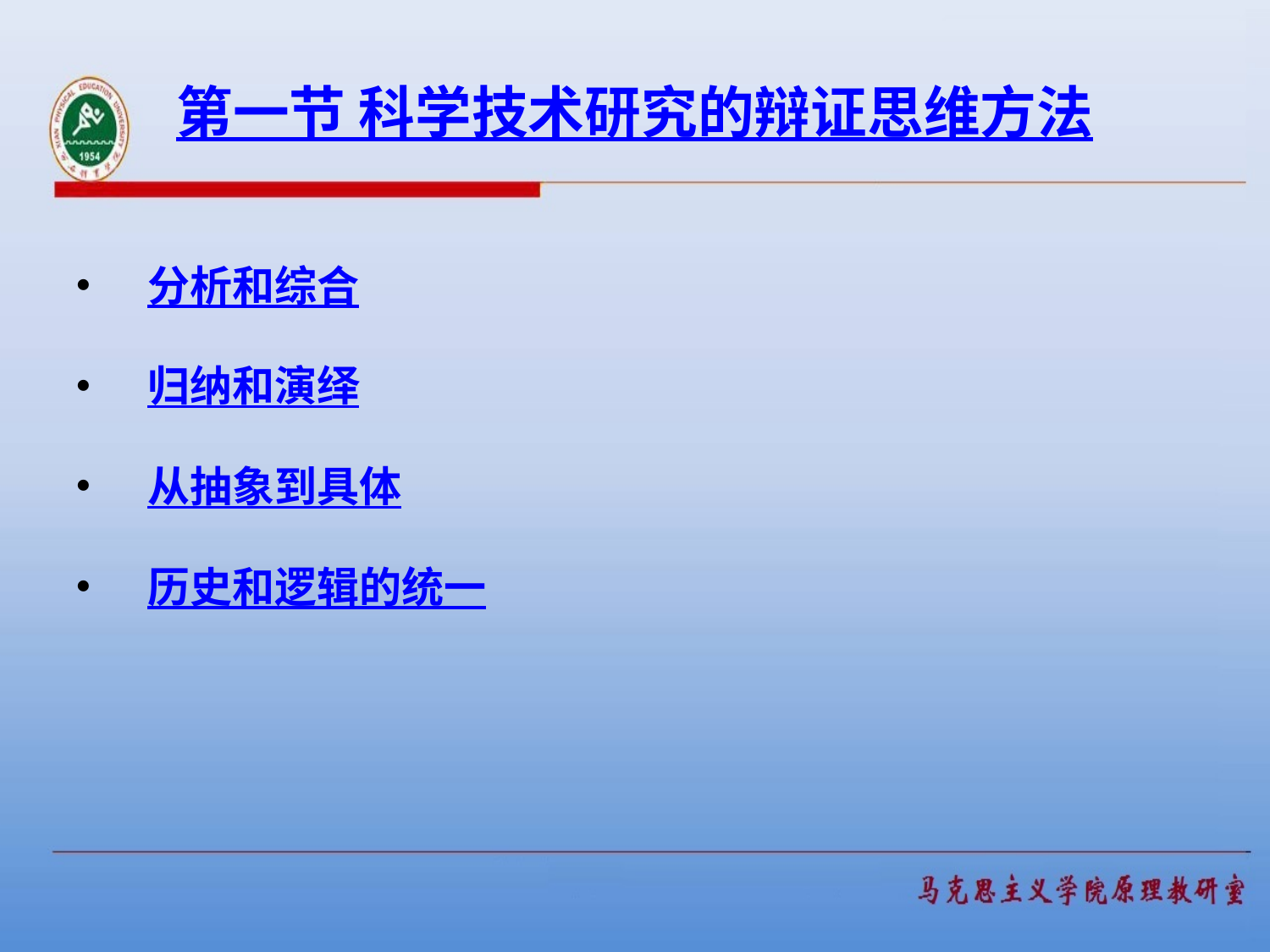

# 第一节 科学技术研究的辩证思维方法
分析和综合
归纳和演绎
从抽象到具体
历史和逻辑的统一